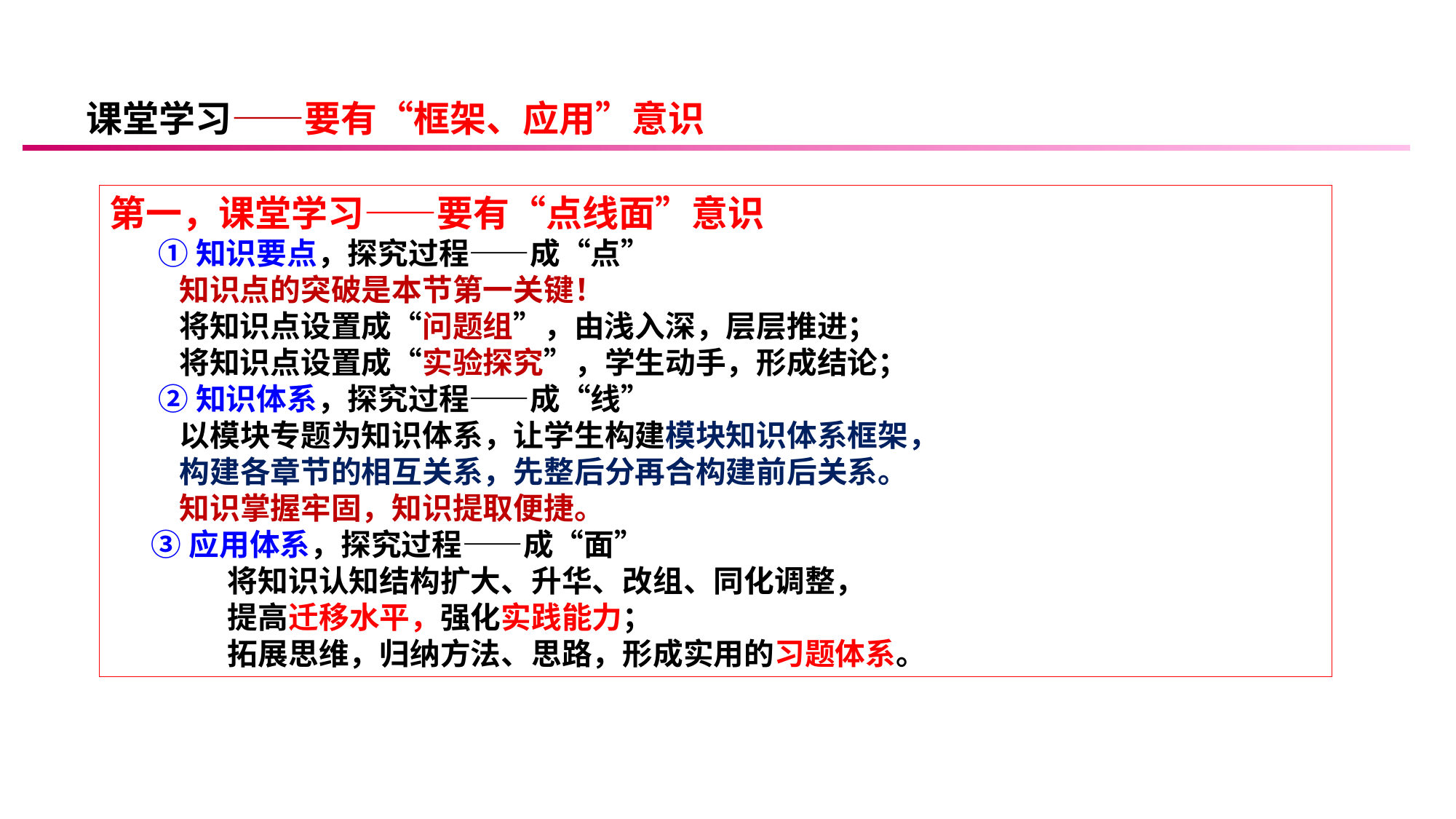

课堂学习——要有“框架、应用”意识
`

第一，课堂学习——要有“点线面”意识
       ①知识要点，探究过程——成“点”
         知识点的突破是本节第一关键！
         将知识点设置成“问题组”，由浅入深，层层推进；
         将知识点设置成“实验探究”，学生动手，形成结论；
       ②知识体系，探究过程——成“线”
         以模块专题为知识体系，让学生构建模块知识体系框架，
         构建各章节的相互关系，先整后分再合构建前后关系。
         知识掌握牢固，知识提取便捷。
      ③应用体系，探究过程——成“面”
                将知识认知结构扩大、升华、改组、同化调整，
                提高迁移水平，强化实践能力；
                拓展思维，归纳方法、思路，形成实用的习题体系。